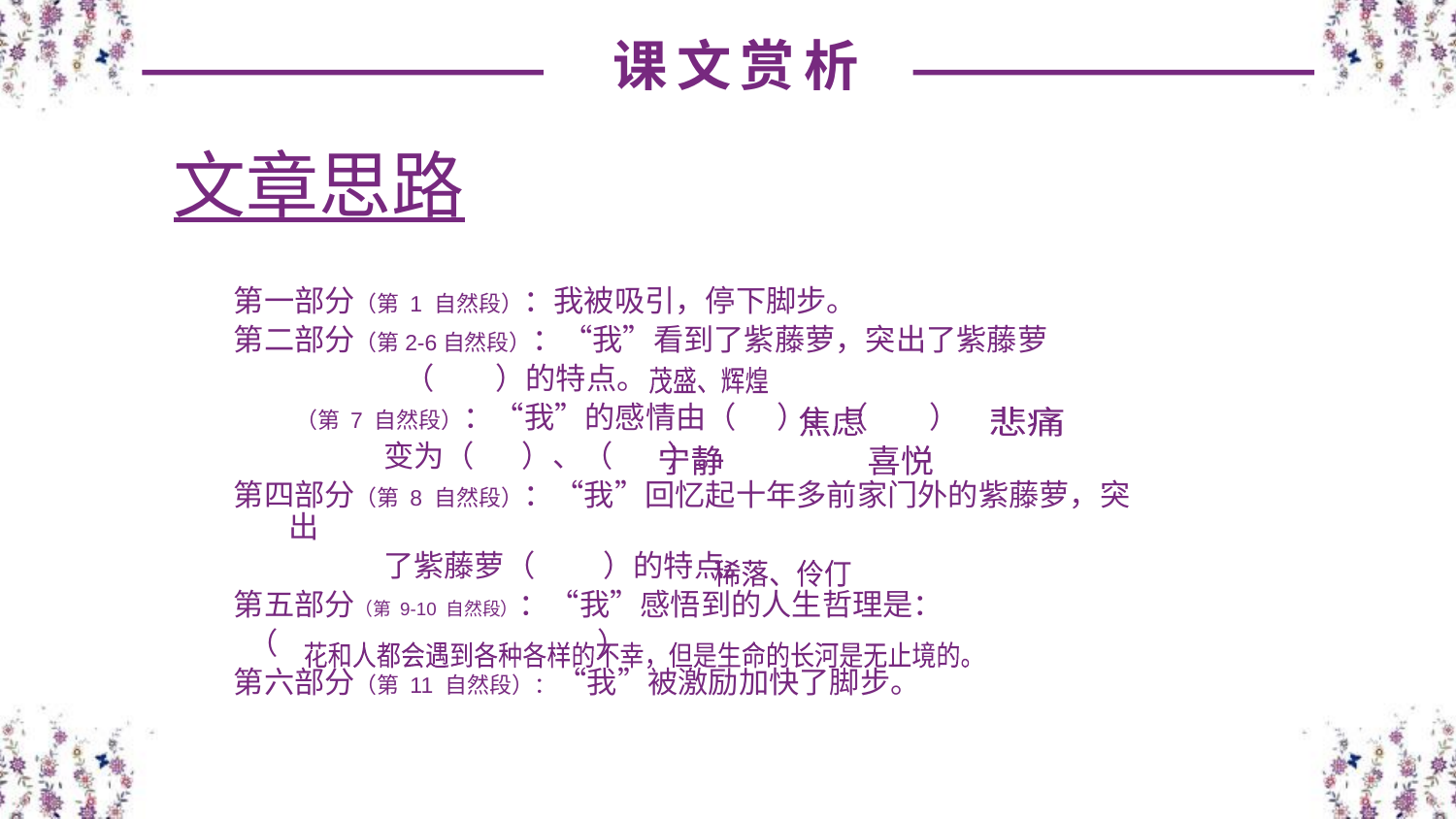

课文赏析

文章思路

第一部分（第 1 自然段）：我被吸引，停下脚步。
第二部分（第2-6自然段）：“我”看到了紫藤萝，突出了紫藤萝
                        （         ）的特点。
        （第 7 自然段）：“我”的感情由（      ）、（         ）
                     变为（       ）、（        ）。
第四部分（第 8 自然段）：“我”回忆起十年多前家门外的紫藤萝，突出
                     了紫藤萝（          ）的特点。
第五部分（第 9-10 自然段）：“我”感悟到的人生哲理是：
 （                                               ）
第六部分（第 11 自然段）：“我”被激励加快了脚步。
茂盛、辉煌
焦虑
悲痛
宁静
喜悦
稀落、伶仃
花和人都会遇到各种各样的不幸，但是生命的长河是无止境的。